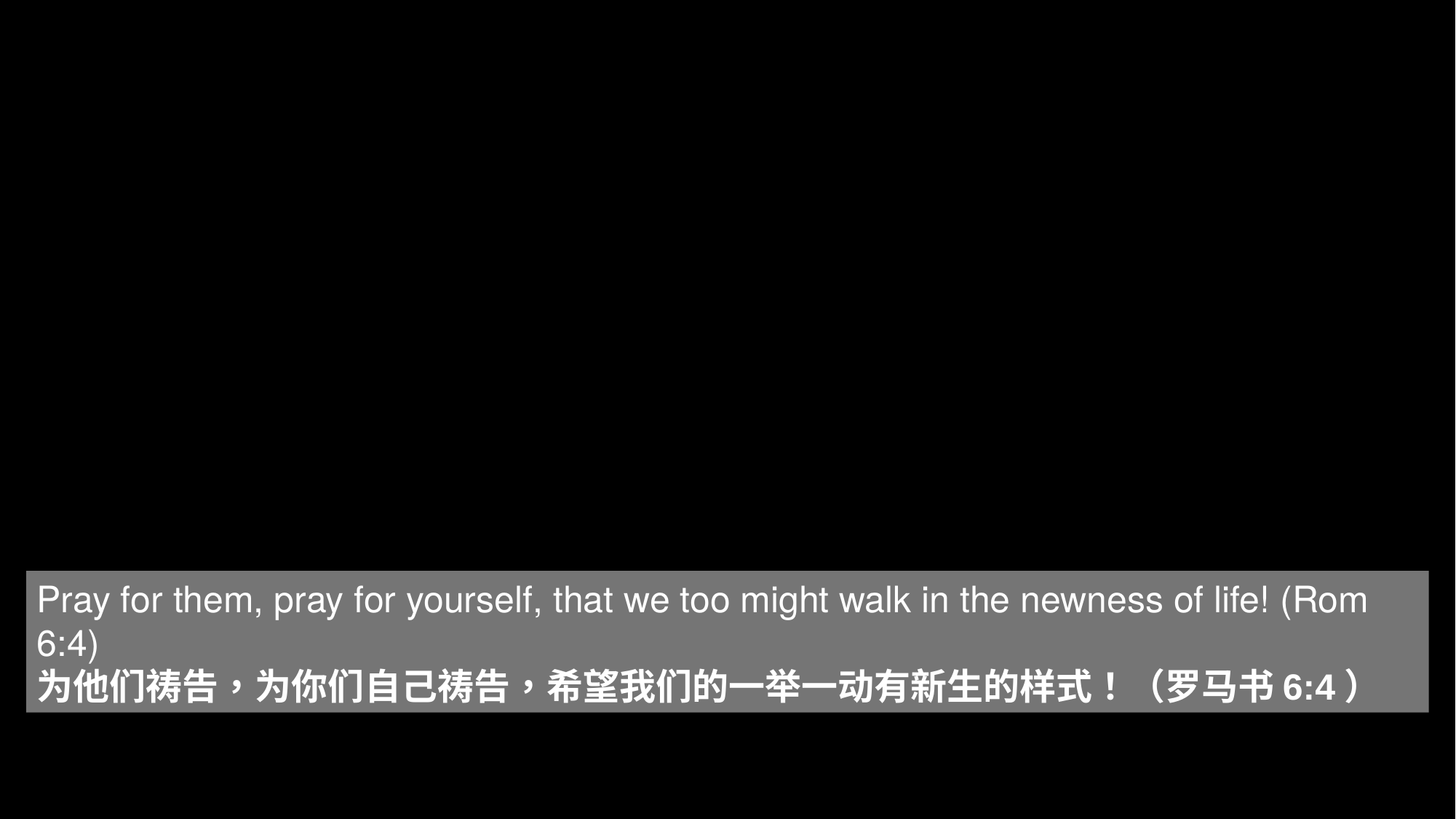

Pray for them, pray for yourself, that we too might walk in the newness of life! (Rom 6:4)
为他们祷告，为你们自己祷告，希望我们的一举一动有新生的样式！（罗马书6:4）